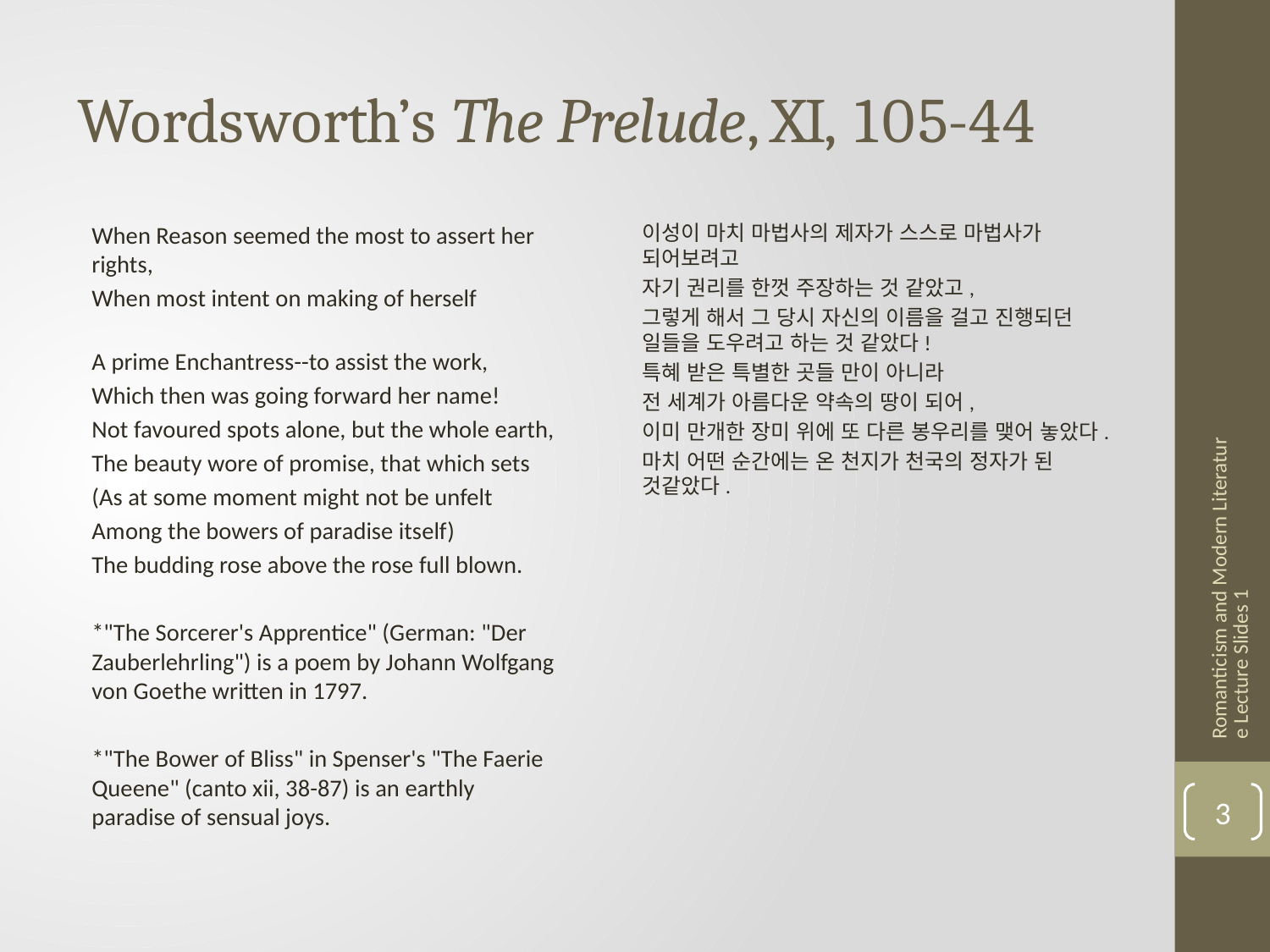

# Wordsworth’s The Prelude, XI, 105-44
When Reason seemed the most to assert her rights,
When most intent on making of herself
A prime Enchantress--to assist the work,
Which then was going forward her name!
Not favoured spots alone, but the whole earth,
The beauty wore of promise, that which sets
(As at some moment might not be unfelt
Among the bowers of paradise itself)
The budding rose above the rose full blown.

*"The Sorcerer's Apprentice" (German: "Der Zauberlehrling") is a poem by Johann Wolfgang von Goethe written in 1797.

*"The Bower of Bliss" in Spenser's "The Faerie Queene" (canto xii, 38-87) is an earthly paradise of sensual joys.

이성이 마치 마법사의 제자가 스스로 마법사가 되어보려고
자기 권리를 한껏 주장하는 것 같았고,
그렇게 해서 그 당시 자신의 이름을 걸고 진행되던 일들을 도우려고 하는 것 같았다!
특혜 받은 특별한 곳들 만이 아니라
전 세계가 아름다운 약속의 땅이 되어,
이미 만개한 장미 위에 또 다른 봉우리를 맺어 놓았다.
마치 어떤 순간에는 온 천지가 천국의 정자가 된 것같았다.
Romanticism and Modern Literature Lecture Slides 1
3